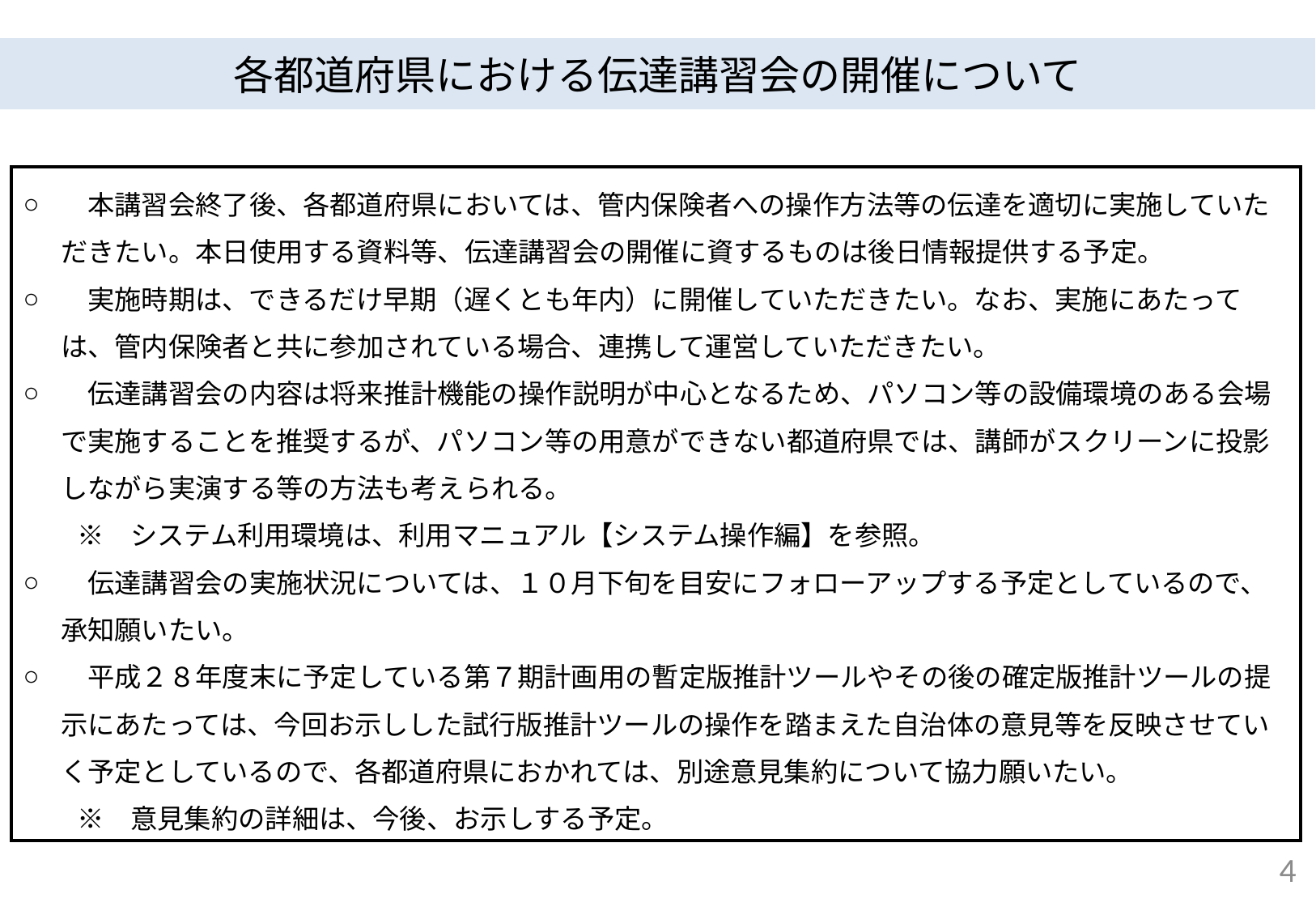

各都道府県における伝達講習会の開催について
　本講習会終了後、各都道府県においては、管内保険者への操作方法等の伝達を適切に実施していただきたい。本日使用する資料等、伝達講習会の開催に資するものは後日情報提供する予定。
　実施時期は、できるだけ早期（遅くとも年内）に開催していただきたい。なお、実施にあたっては、管内保険者と共に参加されている場合、連携して運営していただきたい。
　伝達講習会の内容は将来推計機能の操作説明が中心となるため、パソコン等の設備環境のある会場で実施することを推奨するが、パソコン等の用意ができない都道府県では、講師がスクリーンに投影しながら実演する等の方法も考えられる。
　　※　システム利用環境は、利用マニュアル【システム操作編】を参照。
　伝達講習会の実施状況については、１０月下旬を目安にフォローアップする予定としているので、承知願いたい。
　平成２８年度末に予定している第７期計画用の暫定版推計ツールやその後の確定版推計ツールの提示にあたっては、今回お示しした試行版推計ツールの操作を踏まえた自治体の意見等を反映させていく予定としているので、各都道府県におかれては、別途意見集約について協力願いたい。
　　※　意見集約の詳細は、今後、お示しする予定。
4